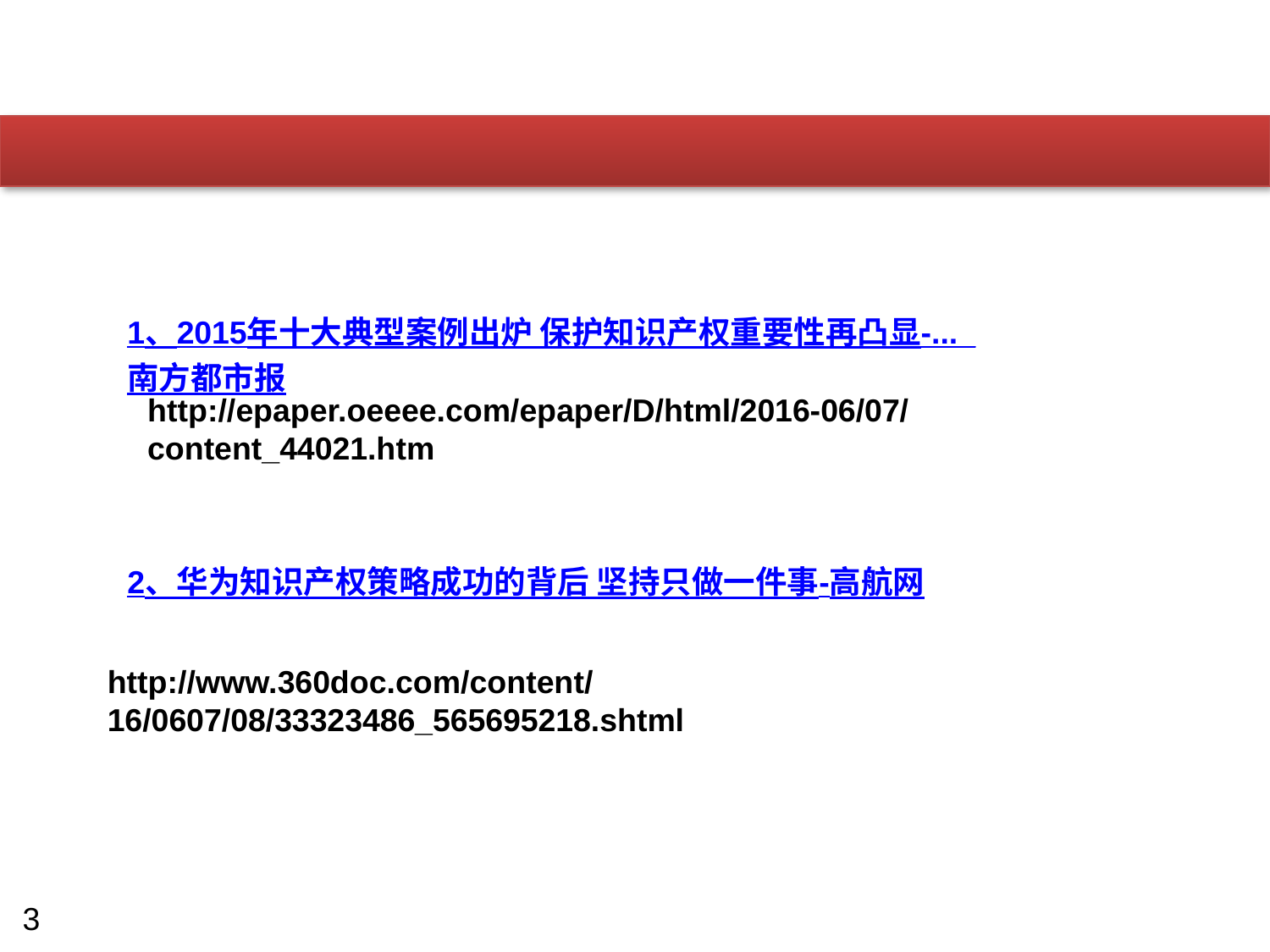

1、2015年十大典型案例出炉 保护知识产权重要性再凸显-..._南方都市报
http://epaper.oeeee.com/epaper/D/html/2016-06/07/content_44021.htm
2、华为知识产权策略成功的背后 坚持只做一件事-高航网
http://www.360doc.com/content/16/0607/08/33323486_565695218.shtml